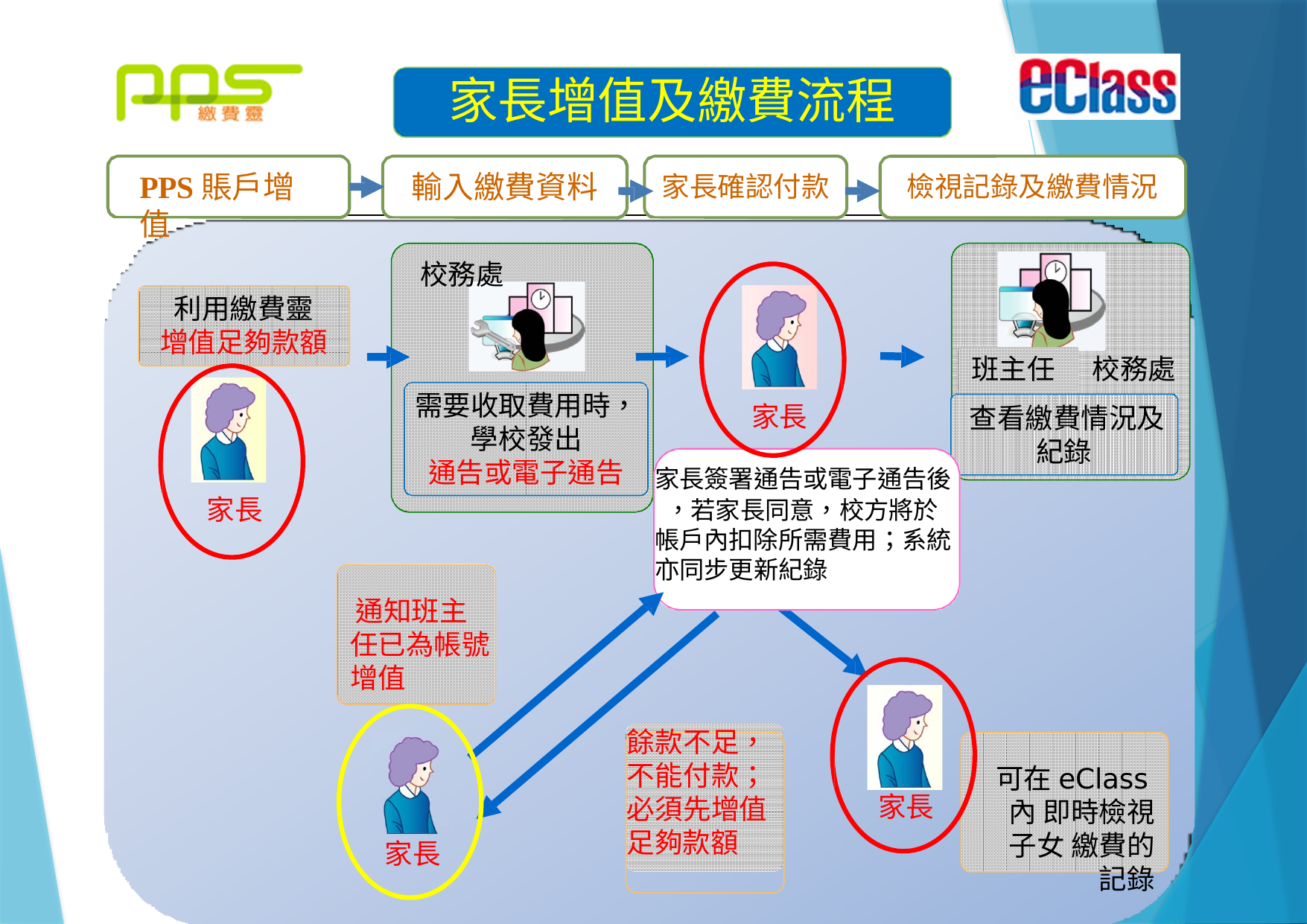

# 家長增值及繳費流程

PPS賬戶增值
輸入繳費資料
家長確認付款
檢視記錄及繳費情況

校務處

利用繳費靈增值足夠款額

班主任
校務處

需要收取費用時， 學校發出
通告或電子通告

家長
查看繳費情況及 紀錄

家長簽署通告或電子通告後
 ，若家長同意，校方將於 帳戶內扣除所需費用；系統亦同步更新紀錄
家長

  通知班主任已為帳號增值

餘款不足， 不能付款； 必須先增值 足夠款額

可在eClass內 即時檢視子女 繳費的記錄
家長
家長